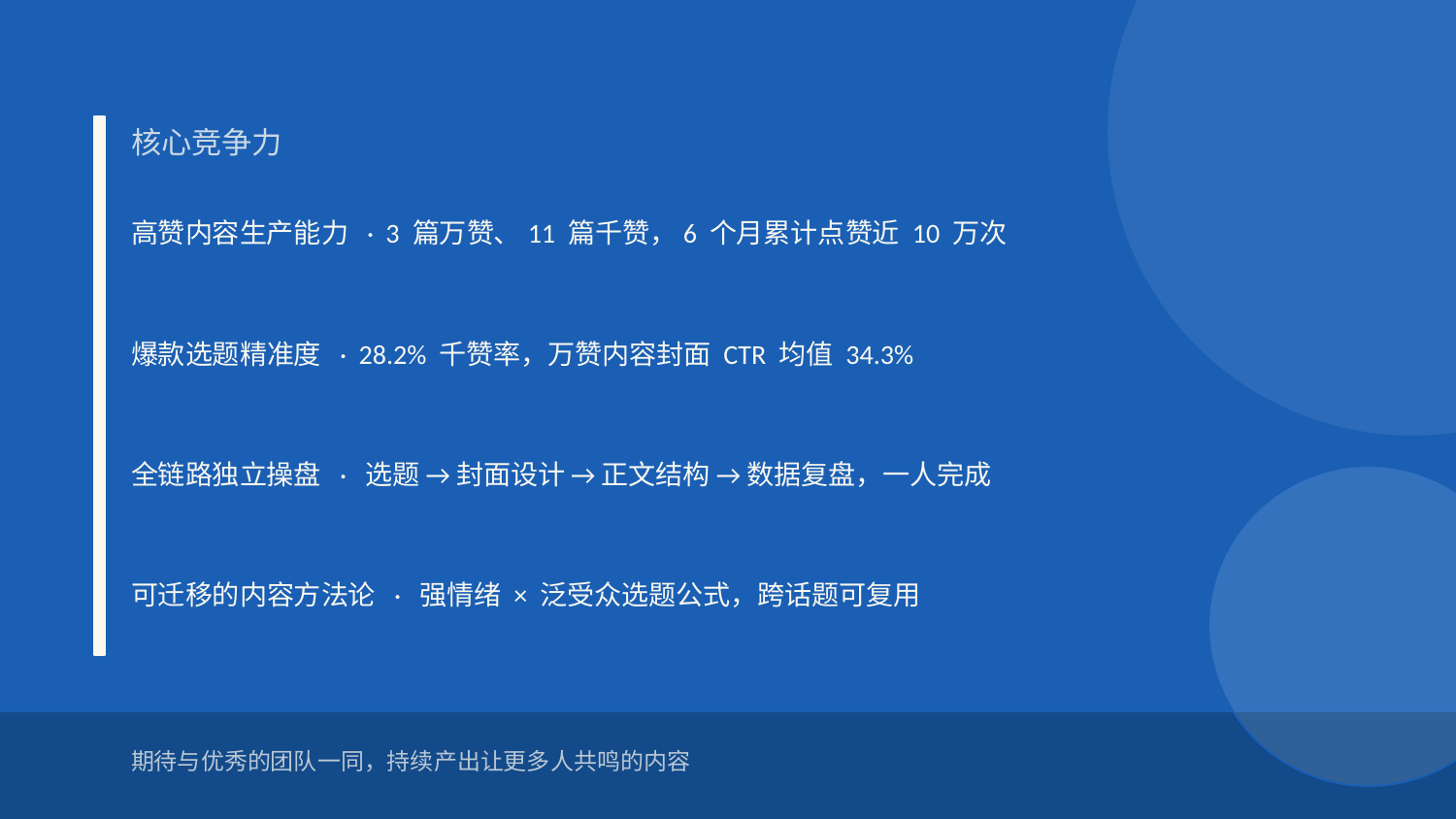

核心竞争力

高赞内容生产能力  ·  3 篇万赞、11 篇千赞，6 个月累计点赞近 10 万次
爆款选题精准度  ·  28.2% 千赞率，万赞内容封面 CTR 均值 34.3%
全链路独立操盘  ·  选题 → 封面设计 → 正文结构 → 数据复盘，一人完成

可迁移的内容方法论  ·  强情绪 × 泛受众选题公式，跨话题可复用

期待与优秀的团队一同，持续产出让更多人共鸣的内容